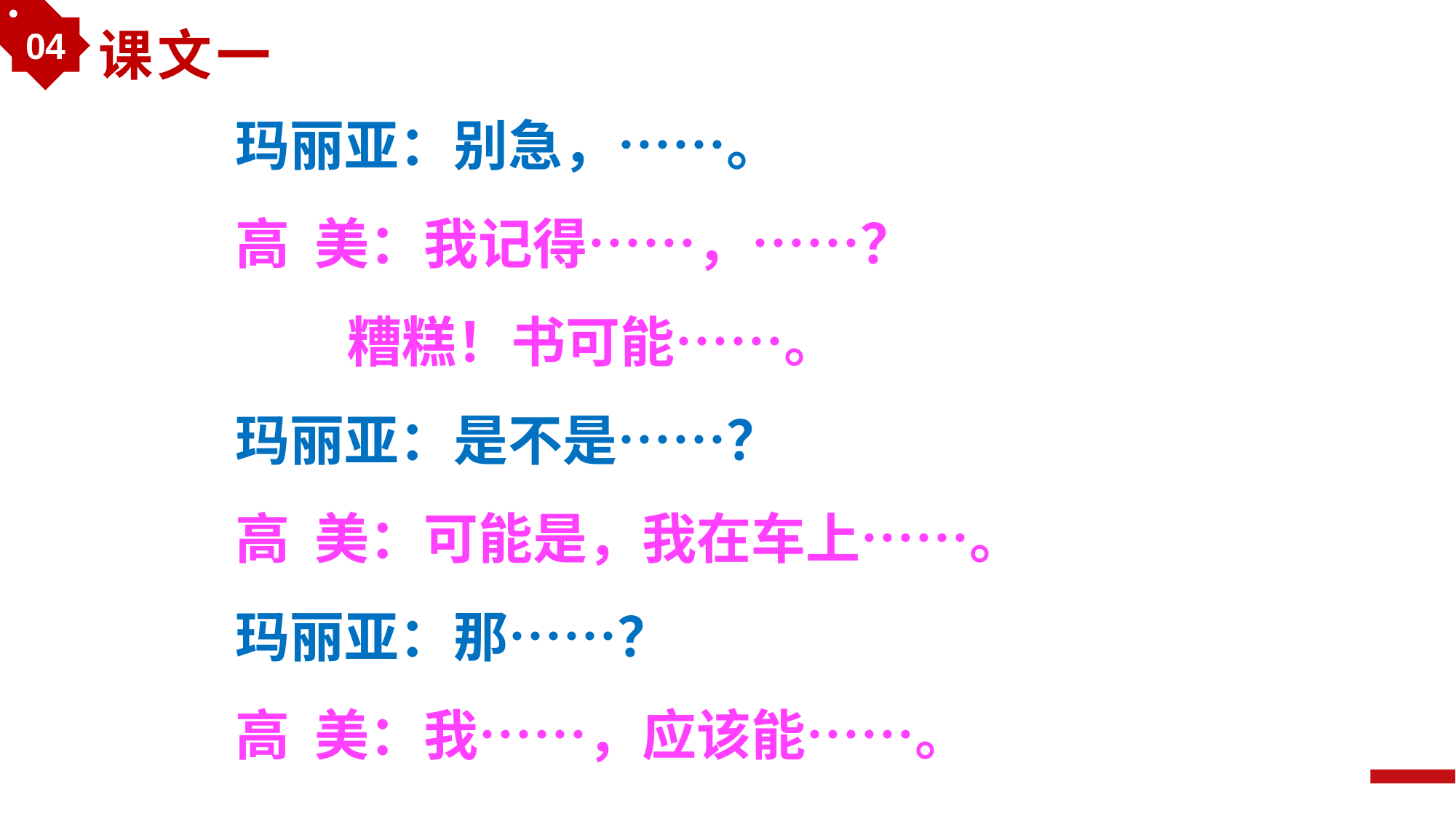

04
课文一
玛丽亚：别急，……。
高  美：我记得……，……？
        糟糕！书可能……。
玛丽亚：是不是……？
高  美：可能是，我在车上……。
玛丽亚：那……？
高  美：我……，应该能……。